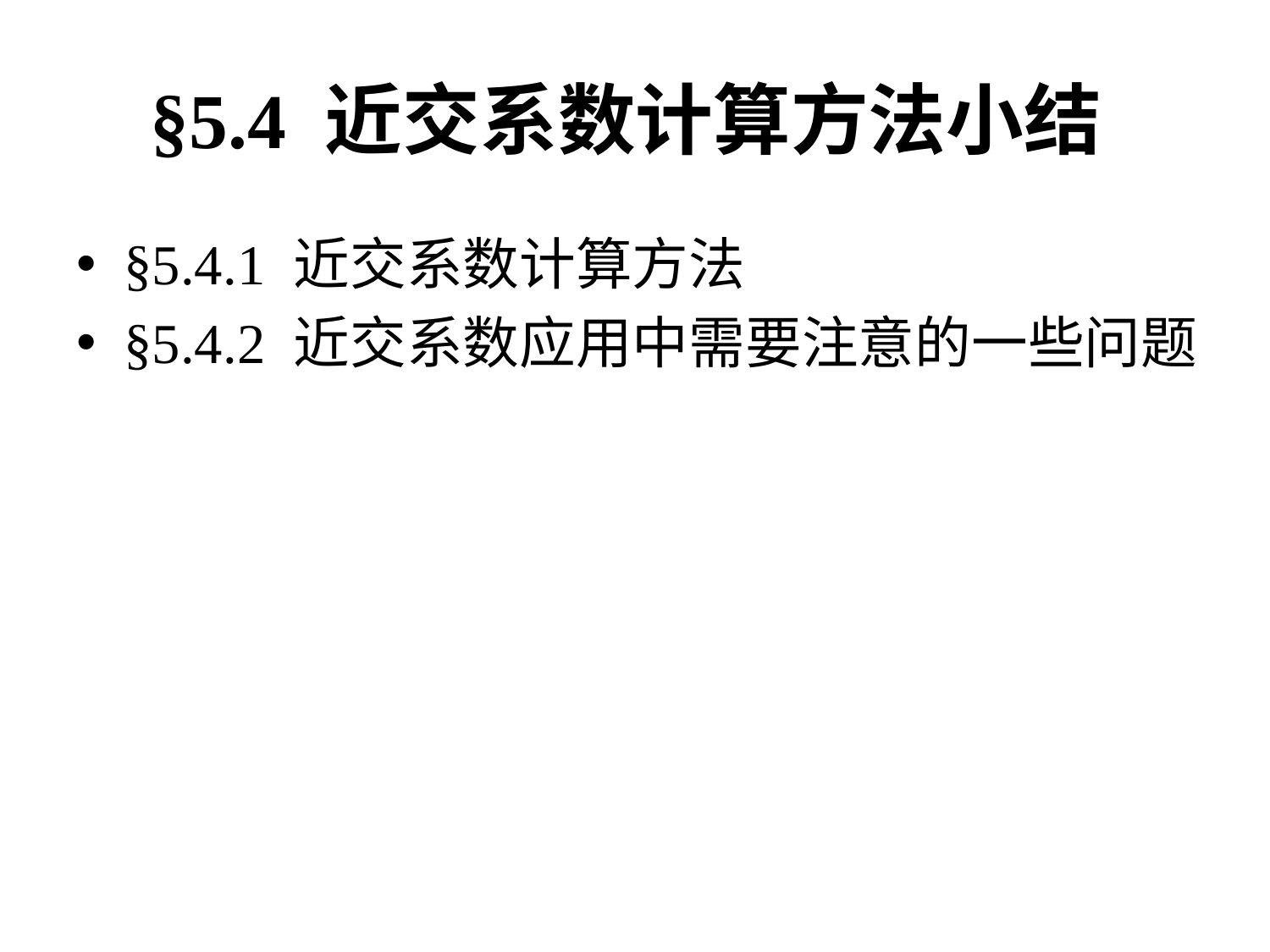

# §5.4 近交系数计算方法小结
§5.4.1 近交系数计算方法
§5.4.2 近交系数应用中需要注意的一些问题